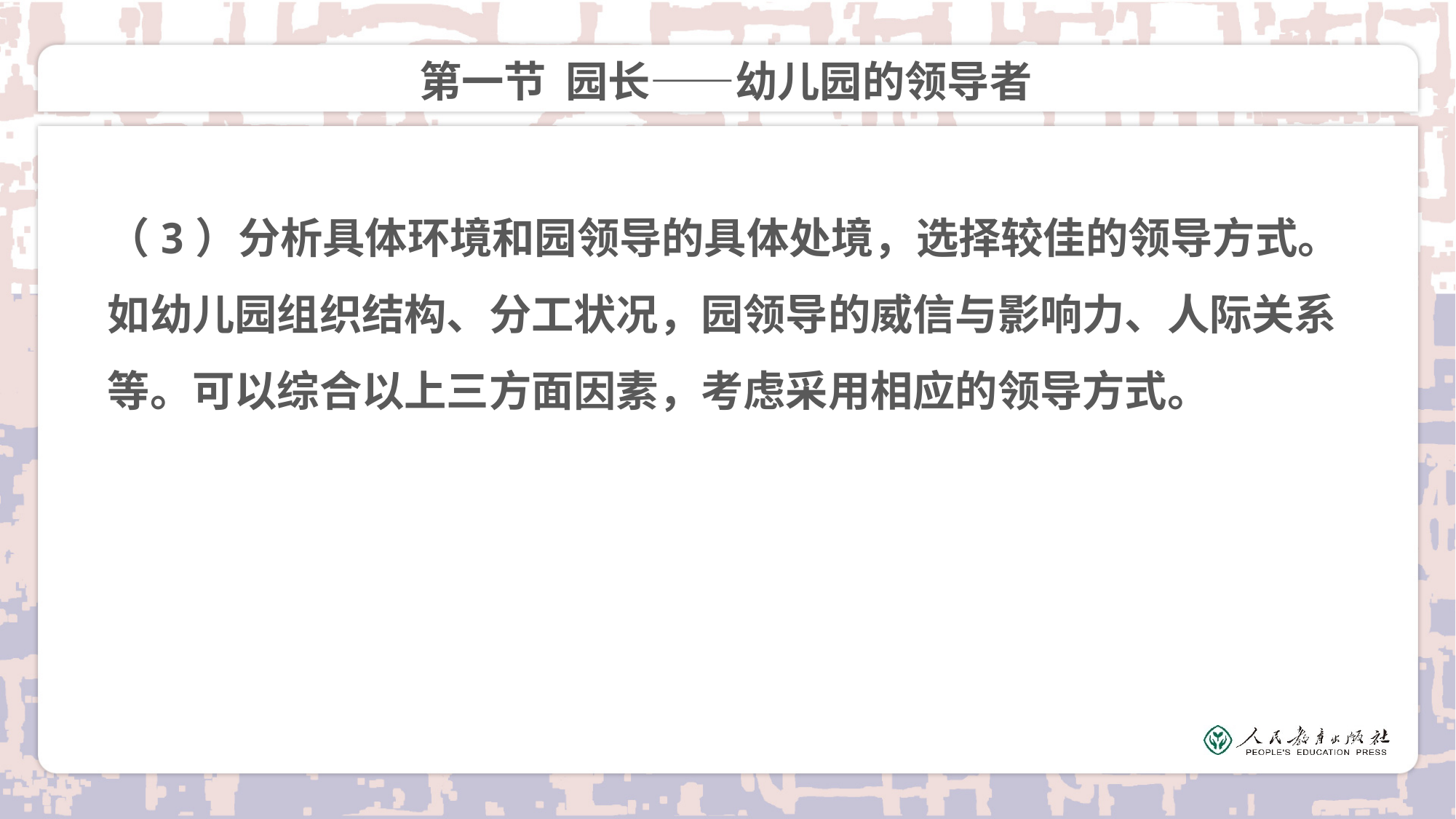

# 第一节  园长——幼儿园的领导者
（3）分析具体环境和园领导的具体处境，选择较佳的领导方式。如幼儿园组织结构、分工状况，园领导的威信与影响力、人际关系等。可以综合以上三方面因素，考虑采用相应的领导方式。